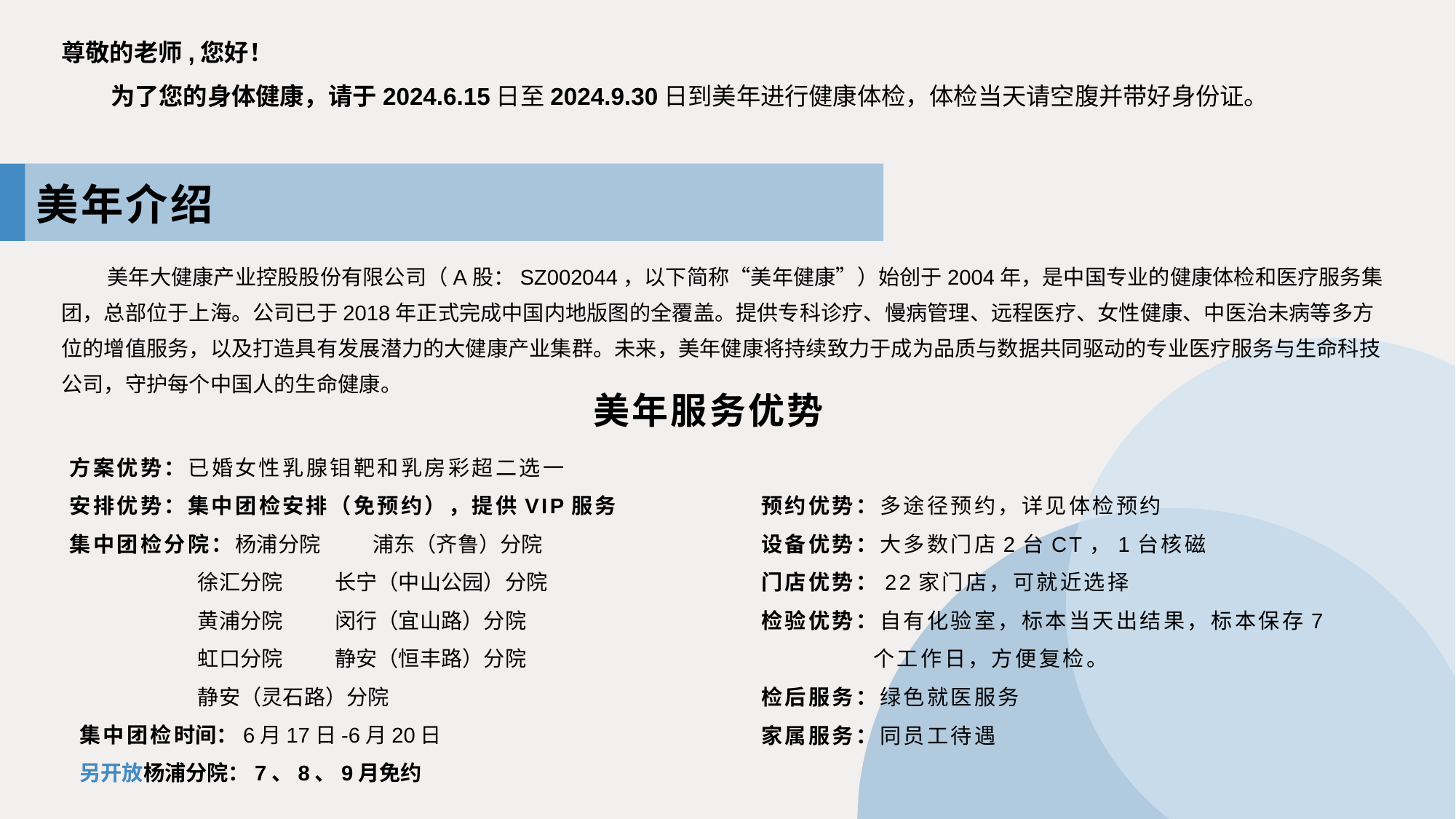

尊敬的老师,您好！        为了您的身体健康，请于2024.6.15日至2024.9.30日到美年进行健康体检，体检当天请空腹并带好身份证。
美年介绍

 美年大健康产业控股股份有限公司（A股：SZ002044，以下简称“美年健康”）始创于2004年，是中国专业的健康体检和医疗服务集团，总部位于上海。公司已于2018年正式完成中国内地版图的全覆盖。提供专科诊疗、慢病管理、远程医疗、女性健康、中医治未病等多方位的增值服务，以及打造具有发展潜力的大健康产业集群。未来，美年健康将持续致力于成为品质与数据共同驱动的专业医疗服务与生命科技公司，守护每个中国人的生命健康。

美年服务优势
方案优势：已婚女性乳腺钼靶和乳房彩超二选一
安排优势：集中团检安排（免预约），提供VIP服务
集中团检分院：杨浦分院           浦东（齐鲁）分院
                          徐汇分院           长宁（中山公园）分院
                          黄浦分院           闵行（宜山路）分院
                          虹口分院           静安（恒丰路）分院
                          静安（灵石路）分院
 集中团检时间：6月17日-6月20日
 另开放杨浦分院：7、8、9月免约
预约优势：多途径预约，详见体检预约
设备优势：大多数门店2台CT，1台核磁
门店优势：22家门店，可就近选择
检验优势：自有化验室，标本当天出结果，标本保存7
               个工作日，方便复检。
检后服务：绿色就医服务
家属服务：同员工待遇